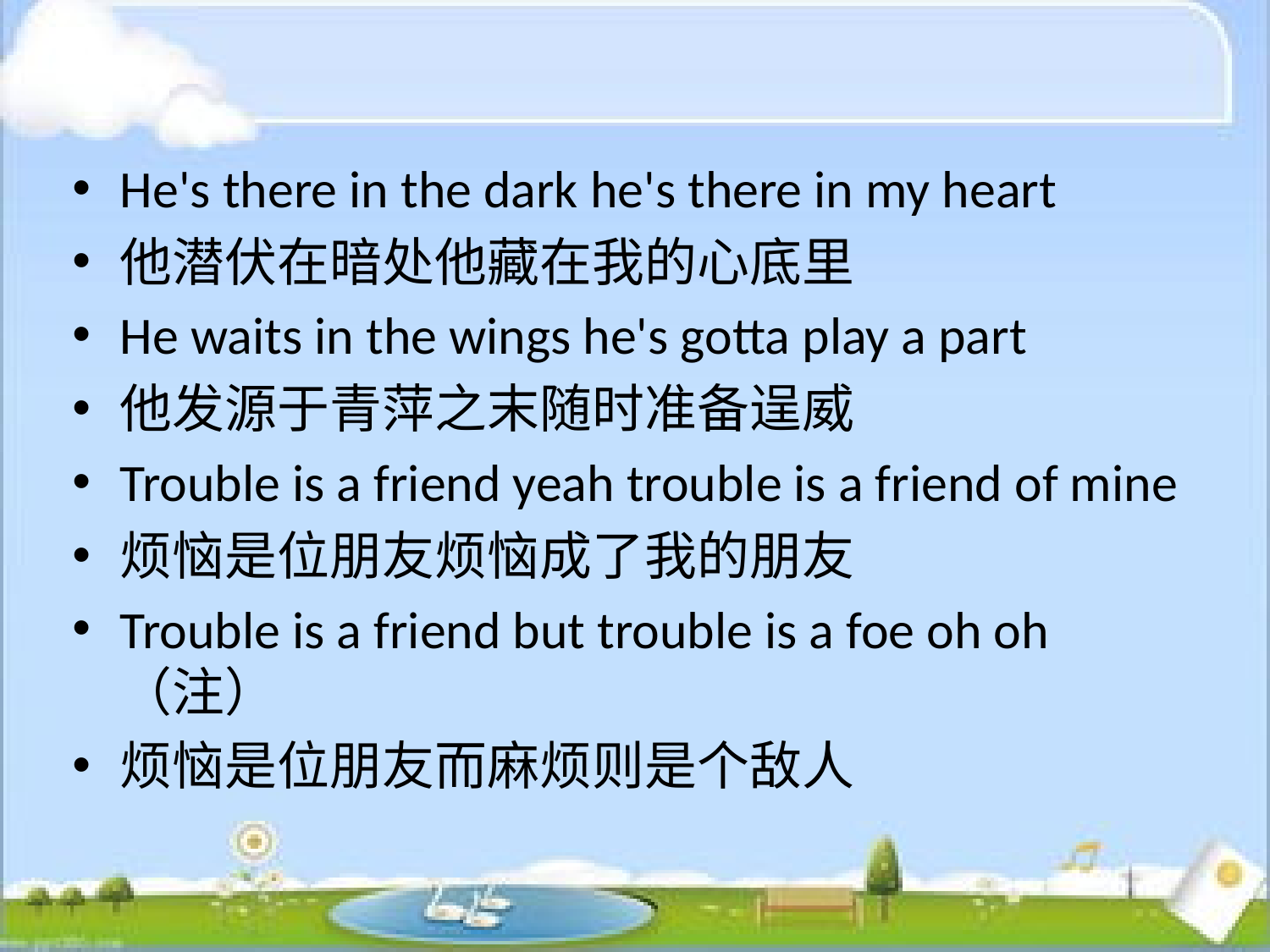

He's there in the dark he's there in my heart
他潜伏在暗处他藏在我的心底里
He waits in the wings he's gotta play a part
他发源于青萍之末随时准备逞威
Trouble is a friend yeah trouble is a friend of mine
烦恼是位朋友烦恼成了我的朋友
Trouble is a friend but trouble is a foe oh oh （注）
烦恼是位朋友而麻烦则是个敌人